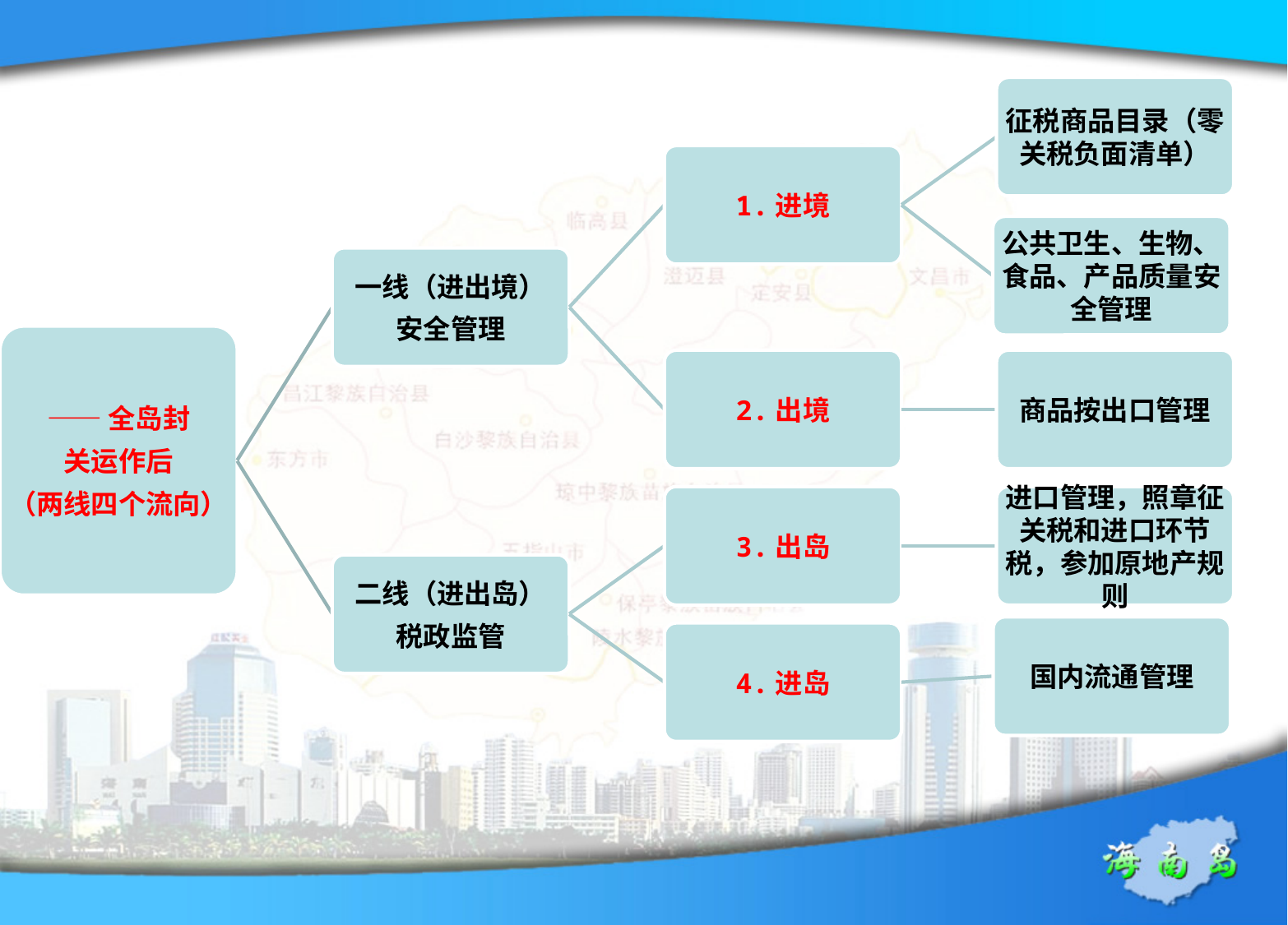

——全岛封
关运作后
（两线四个流向）

一线（进出境）
安全管理

1.进境

征税商品目录（零关税负面清单）

公共卫生、生物、食品、产品质量安全管理

2.出境

商品按出口管理

二线（进出岛）
税政监管

3.出岛

进口管理，照章征关税和进口环节税，参加原地产规则

4.进岛

国内流通管理